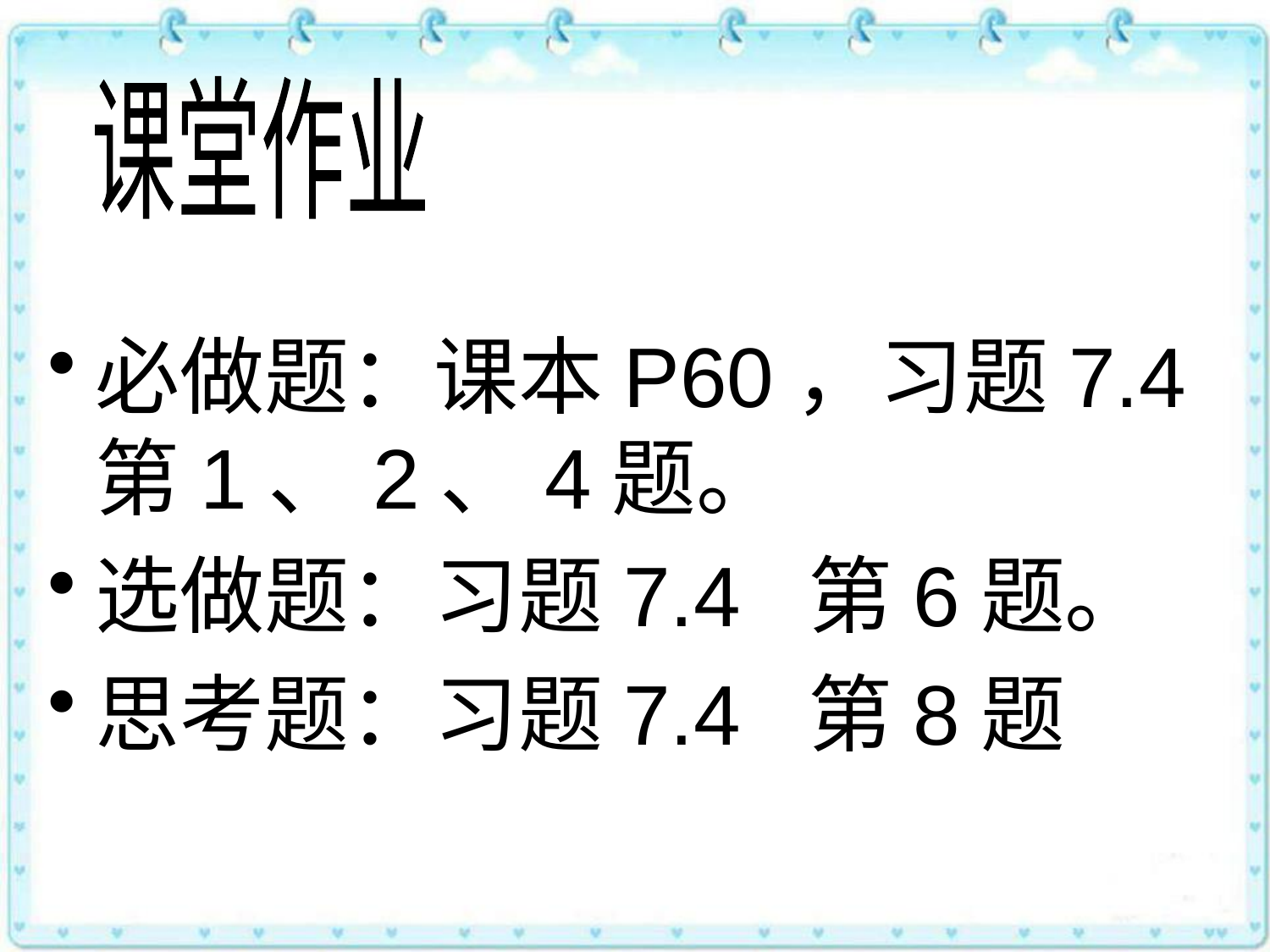

课堂作业
必做题：课本P60，习题7.4  第1、2、4题。
选做题：习题7.4  第6题。
思考题：习题7.4  第8题